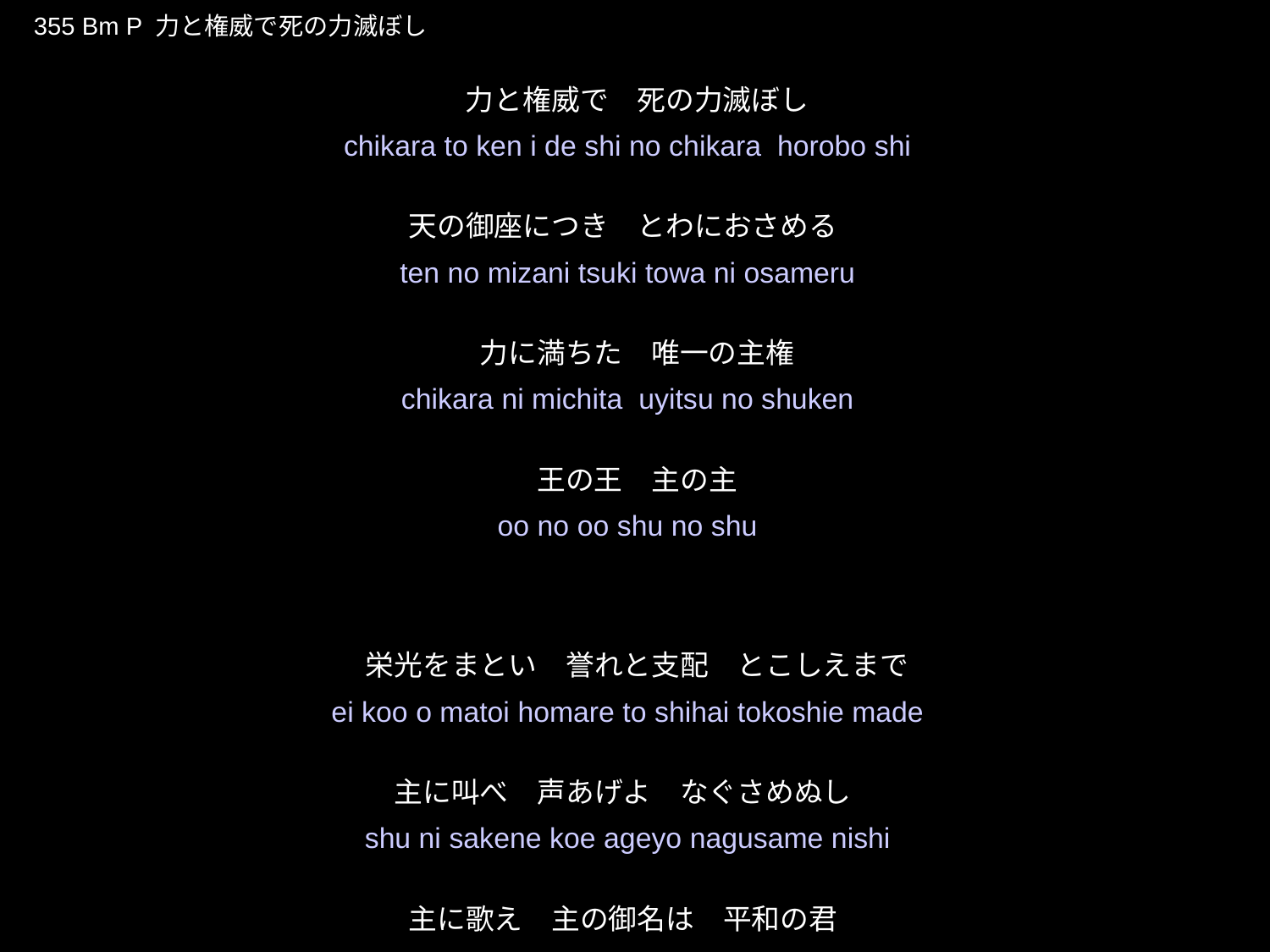

ちからとけんいでしのちからほろぼし
★P
355 Bm P 力と権威で死の力滅ぼし
力と権威で　死の力滅ぼし
天の御座につき　とわにおさめる　
力に満ちた　唯一の主権
王の王　主の主
栄光をまとい　誉れと支配　とこしえまで
主に叫べ　声あげよ　なぐさめぬし　
主に歌え　主の御名は　平和の君
★３
chikara to ken i de shi no chikara  horobo shi
ten no mizani tsuki towa ni osameru
chikara ni michita  uyitsu no shuken
oo no oo shu no shu
ei koo o matoi homare to shihai tokoshie made
shu ni sakene koe ageyo nagusame nishi
shu ni utae shu no mina wa heiwano kimi